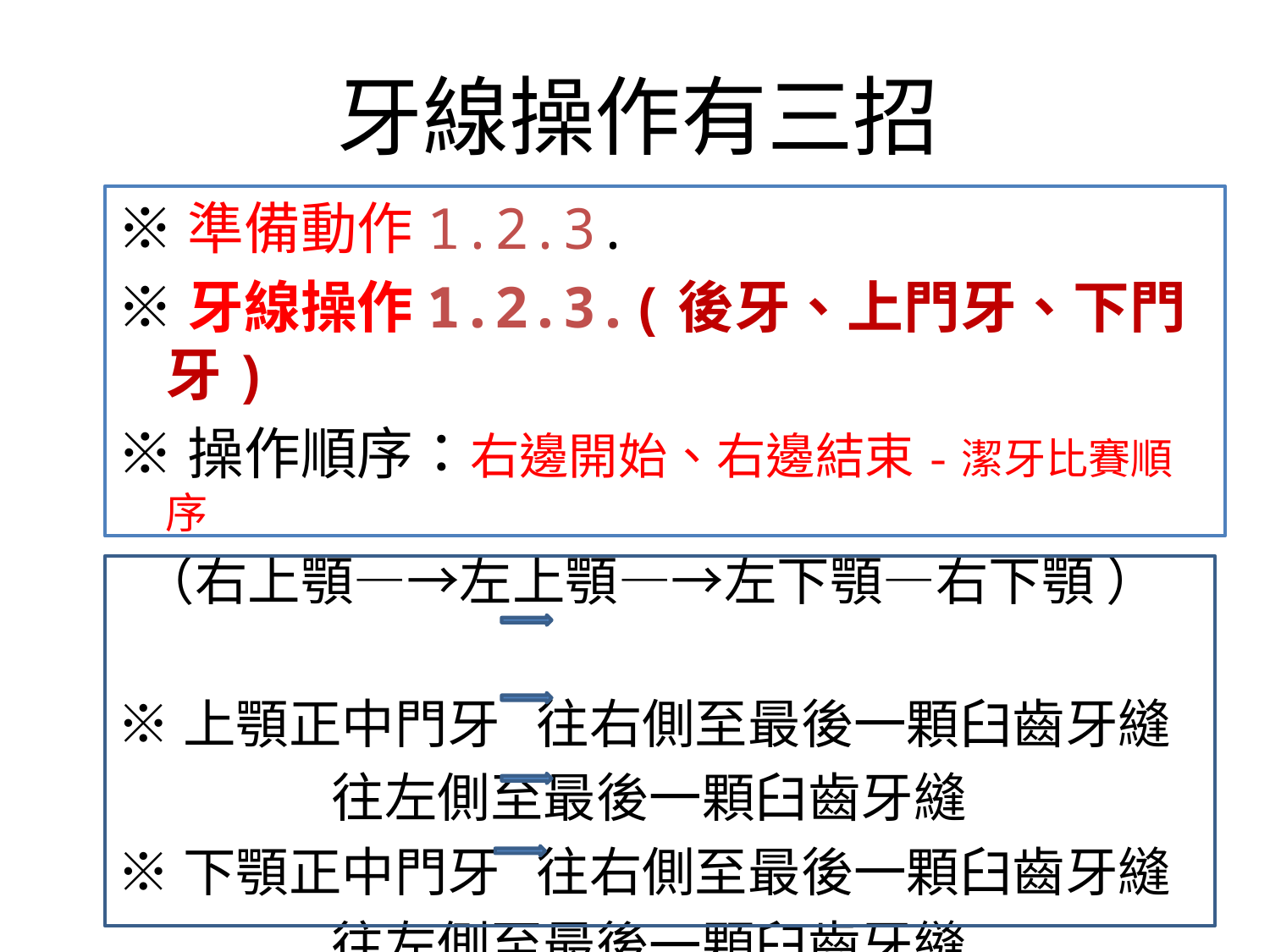

# 牙線操作有三招
※準備動作1.2.3.
※牙線操作1.2.3.(後牙、上門牙、下門牙)
※操作順序：右邊開始、右邊結束-潔牙比賽順序
 （右上顎―→左上顎―→左下顎―右下顎 ）

※上顎正中門牙   往右側至最後一顆臼齒牙縫
                 往左側至最後一顆臼齒牙縫
※下顎正中門牙   往右側至最後一顆臼齒牙縫
                 往左側至最後一顆臼齒牙縫